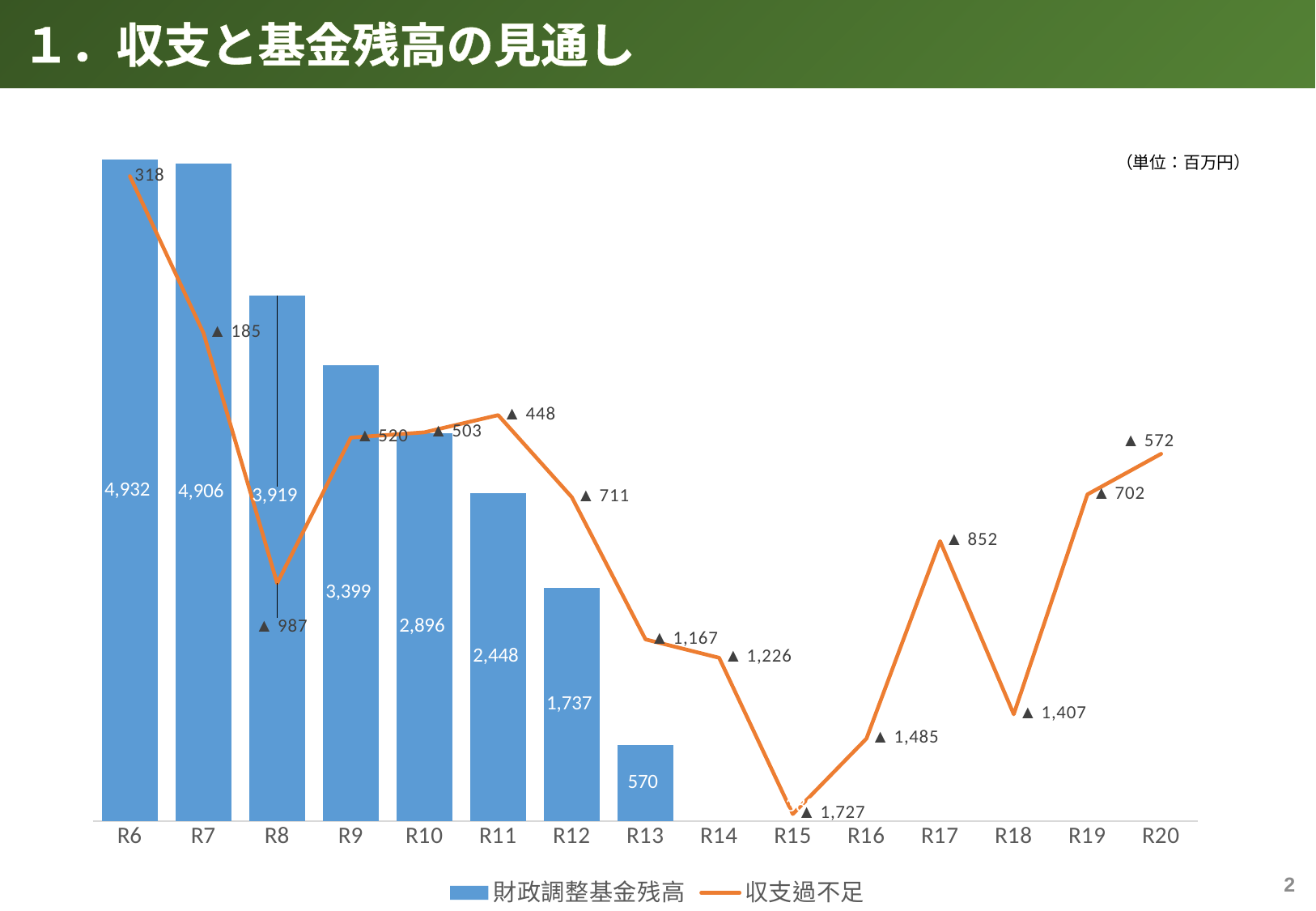

１．収支と基金残高の見通し

### Chart

| Category |  |  |
|---|---|---|
| R6 | 4932.0 | 318.0 |
| R7 | 4906.0 | -185.0 |
| R8 | 3919.0 | -987.0 |
| R9 | 3399.0 | -520.0 |
| R10 | 2896.0 | -503.0 |
| R11 | 2448.0 | -448.0 |
| R12 | 1737.0 | -711.0 |
| R13 | 570.0 | -1167.0 |
| R14 | -656.0 | -1226.0 |
| R15 | -2383.0 | -1727.0 |
| R16 | -3868.0 | -1485.0 |
| R17 | -4720.0 | -852.0 |
| R18 | -6127.0 | -1407.0 |
| R19 | -6829.0 | -702.0 |
| R20 | -7401.0 | -572.0 |
（単位：百万円）
2